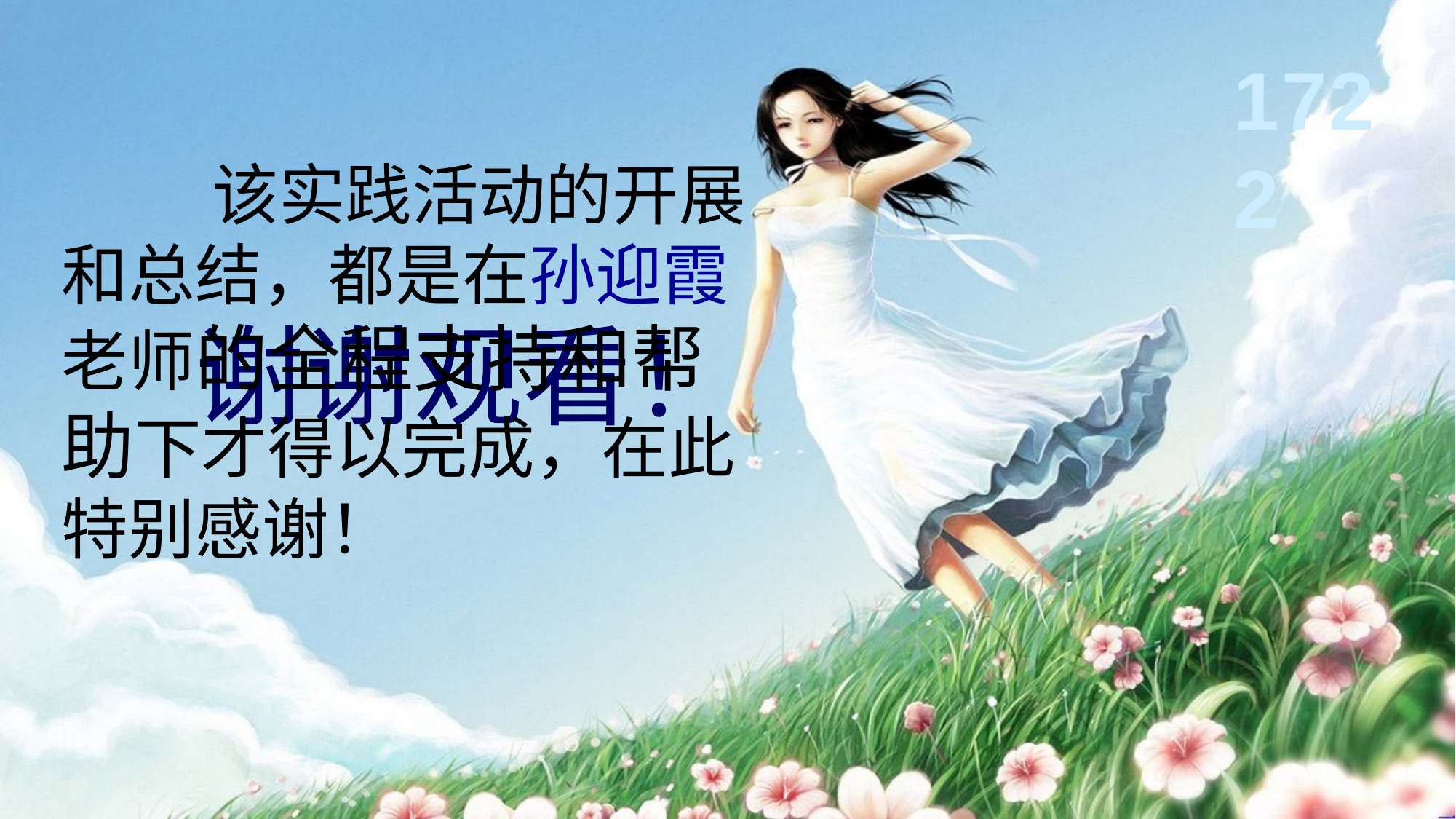

1722
# 谢谢观看！
         该实践活动的开展和总结，都是在孙迎霞老师的全程支持和帮助下才得以完成，在此特别感谢！